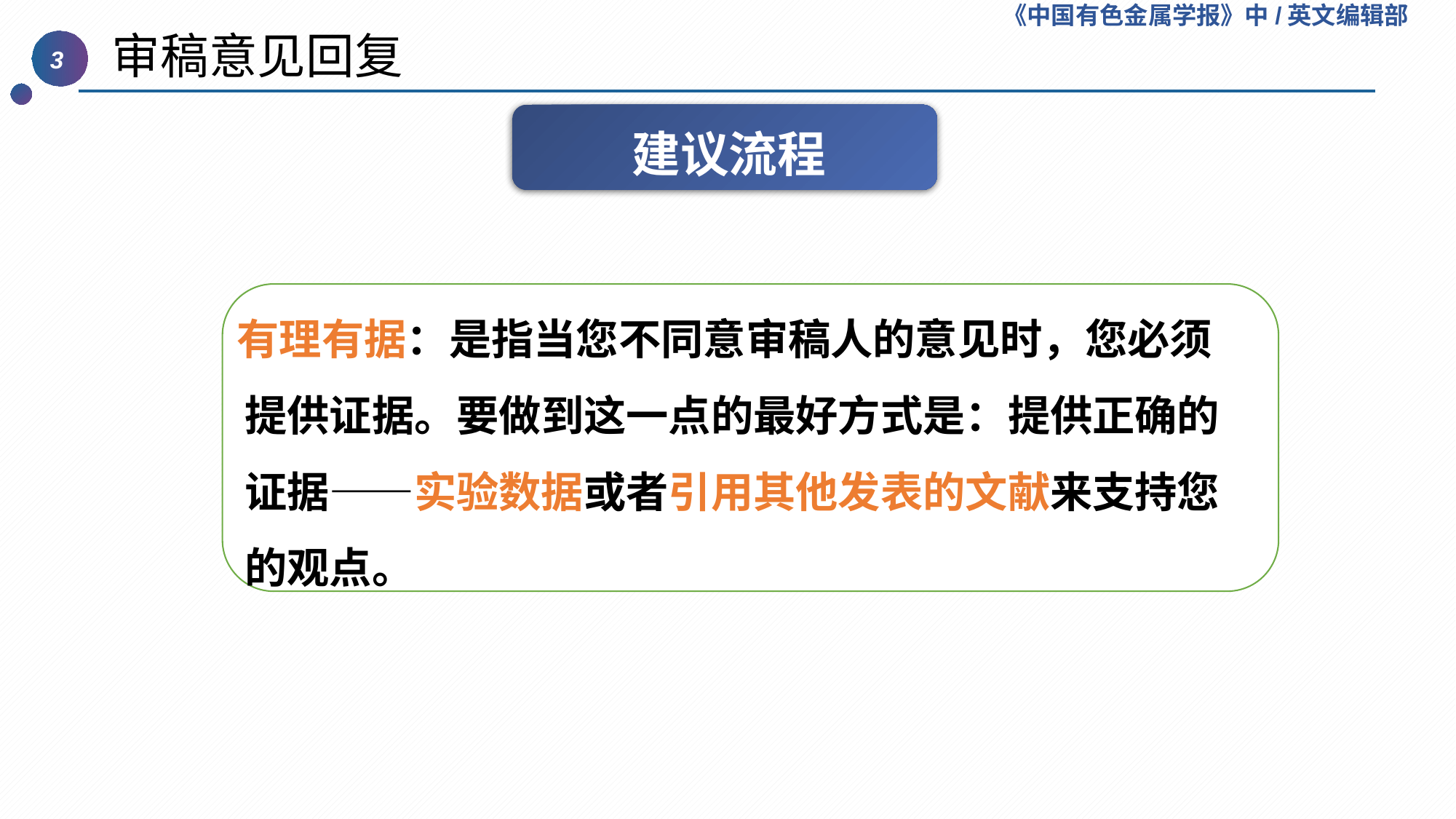

《中国有色金属学报》中/英文编辑部

      审稿意见回复

3

建议流程
 有理有据：是指当您不同意审稿人的意见时，您必须提供证据。要做到这一点的最好方式是：提供正确的证据——实验数据或者引用其他发表的文献来支持您的观点。